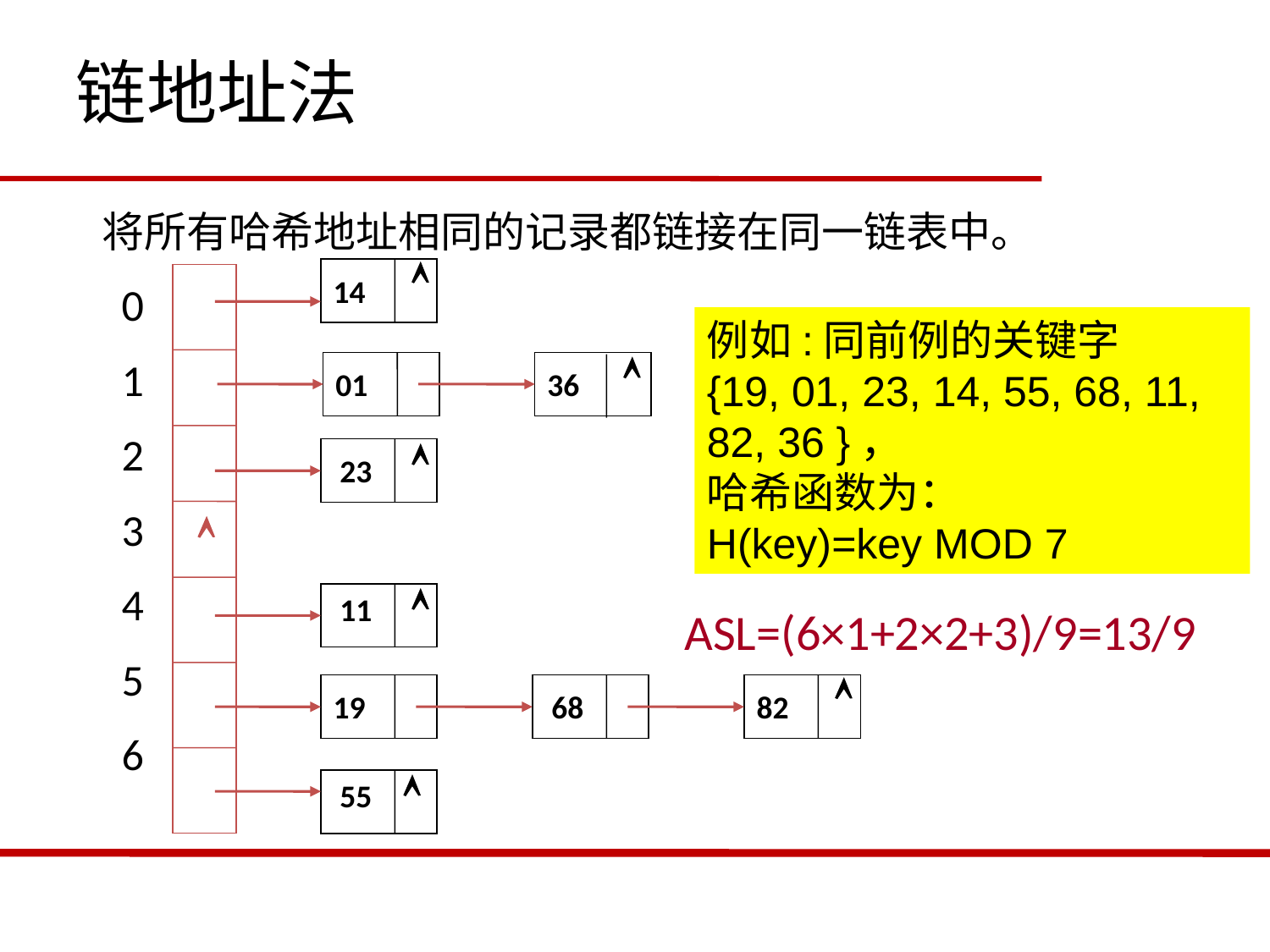

链地址法
将所有哈希地址相同的记录都链接在同一链表中。
∧
14

0
1
2
3
4
5
6

例如:同前例的关键字
{19, 01, 23, 14, 55, 68, 11, 82, 36 }，
哈希函数为：
H(key)=key MOD 7
∧
01

36

∧

23

∧
∧

11

ASL=(6×1+2×2+3)/9=13/9
∧
19

82

68

∧

55